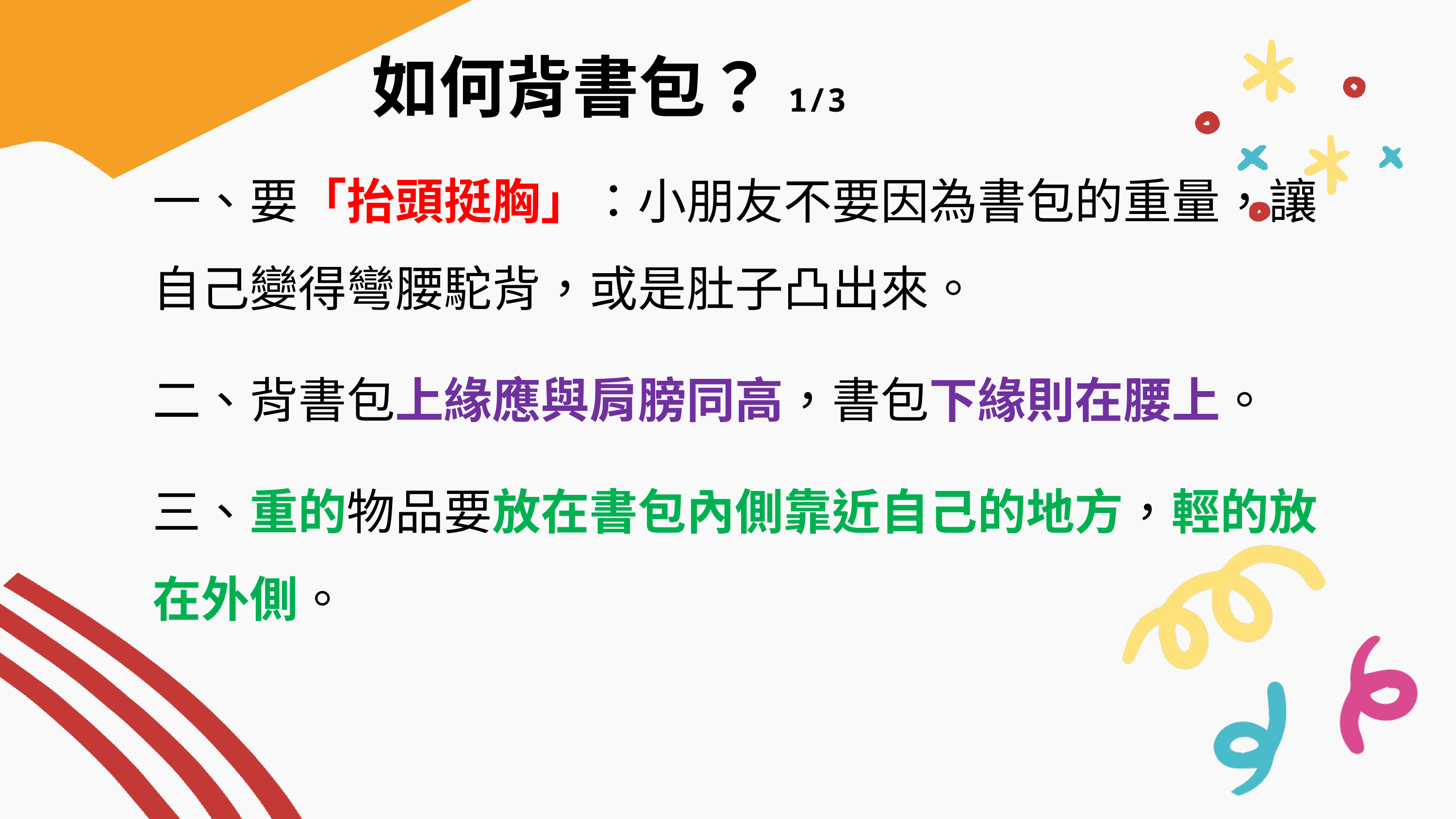

如何背書包？1/3
一、要「抬頭挺胸」：小朋友不要因為書包的重量，讓自己變得彎腰駝背，或是肚子凸出來。
二、背書包上緣應與肩膀同高，書包下緣則在腰上。
三、重的物品要放在書包內側靠近自己的地方，輕的放在外側。